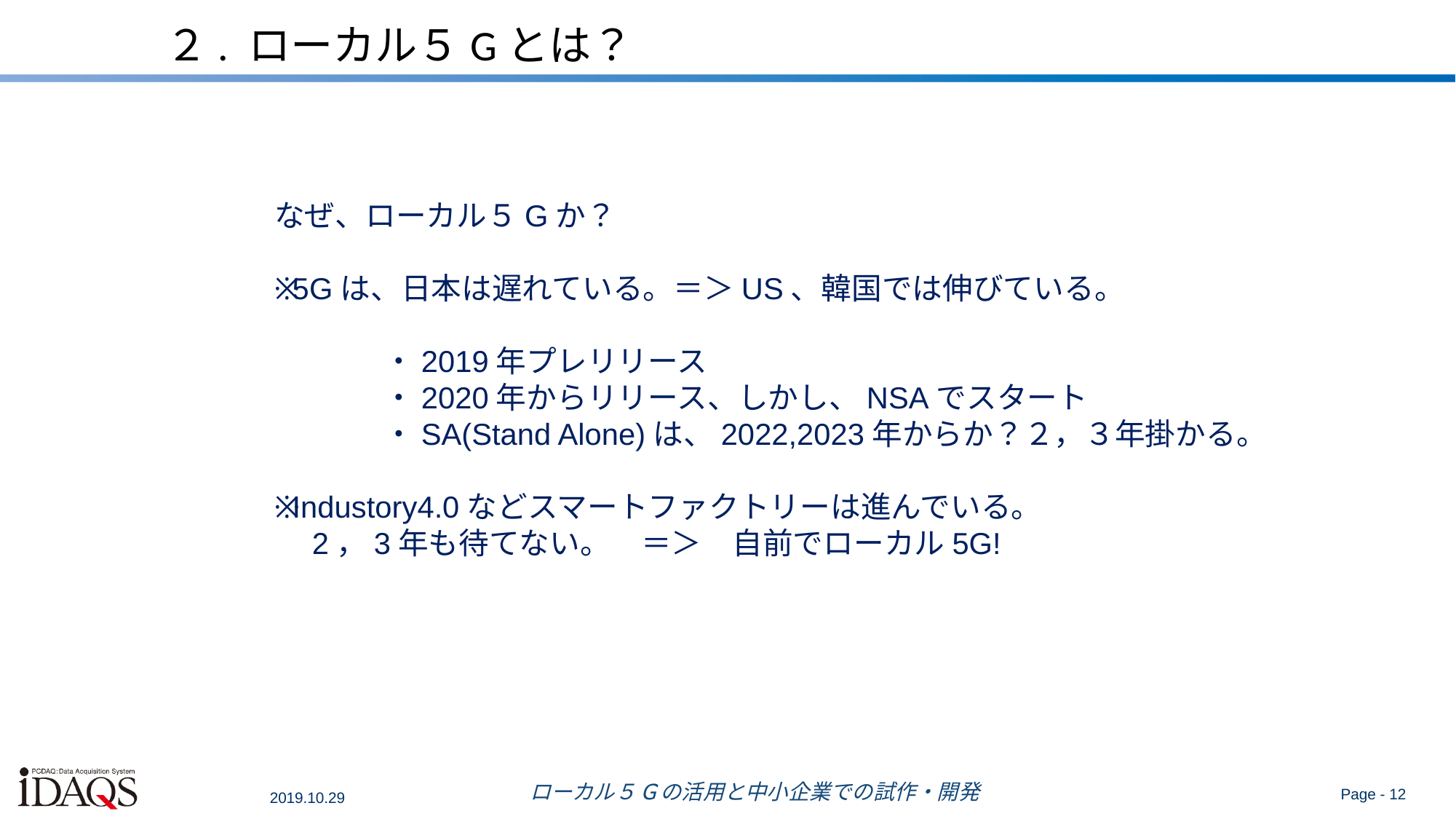

# ２. ローカル５Gとは？
なぜ、ローカル５Gか？

※5Gは、日本は遅れている。＝＞US、韓国では伸びている。

	・2019年プレリリース
	・2020年からリリース、しかし、NSAでスタート
	・SA(Stand Alone)は、2022,2023年からか？２，３年掛かる。

※Industory4.0などスマートファクトリーは進んでいる。
　2，3年も待てない。　＝＞　自前でローカル5G!